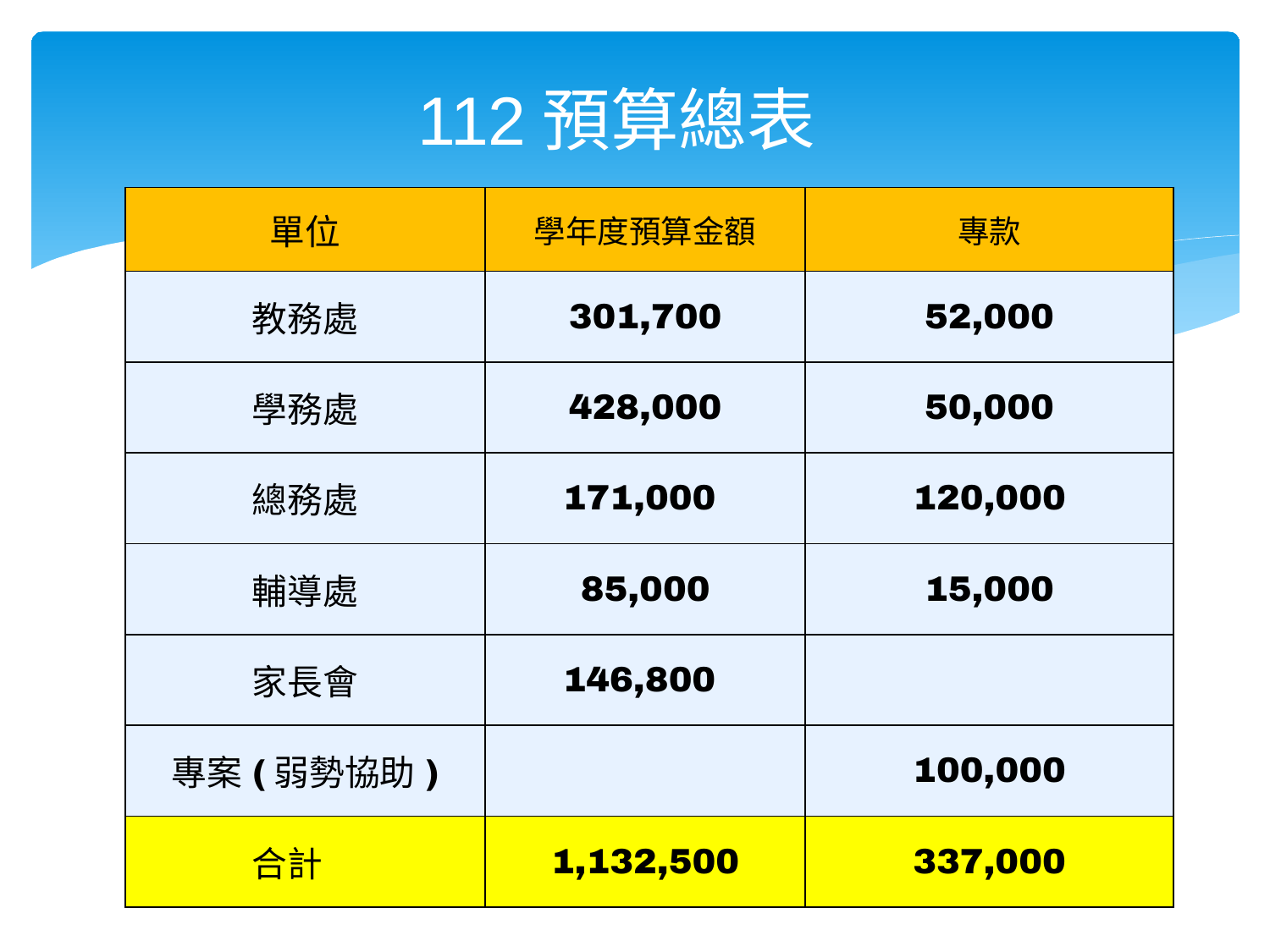

# 112預算總表
| 單位 | 學年度預算金額 | 專款 |
| --- | --- | --- |
| 教務處 | 301,700 | 52,000 |
| 學務處 | 428,000 | 50,000 |
| 總務處 | 171,000 | 120,000 |
| 輔導處 | 85,000 | 15,000 |
| 家長會 | 146,800 |  |
| 專案(弱勢協助) |  | 100,000 |
| 合計 | 1,132,500 | 337,000 |